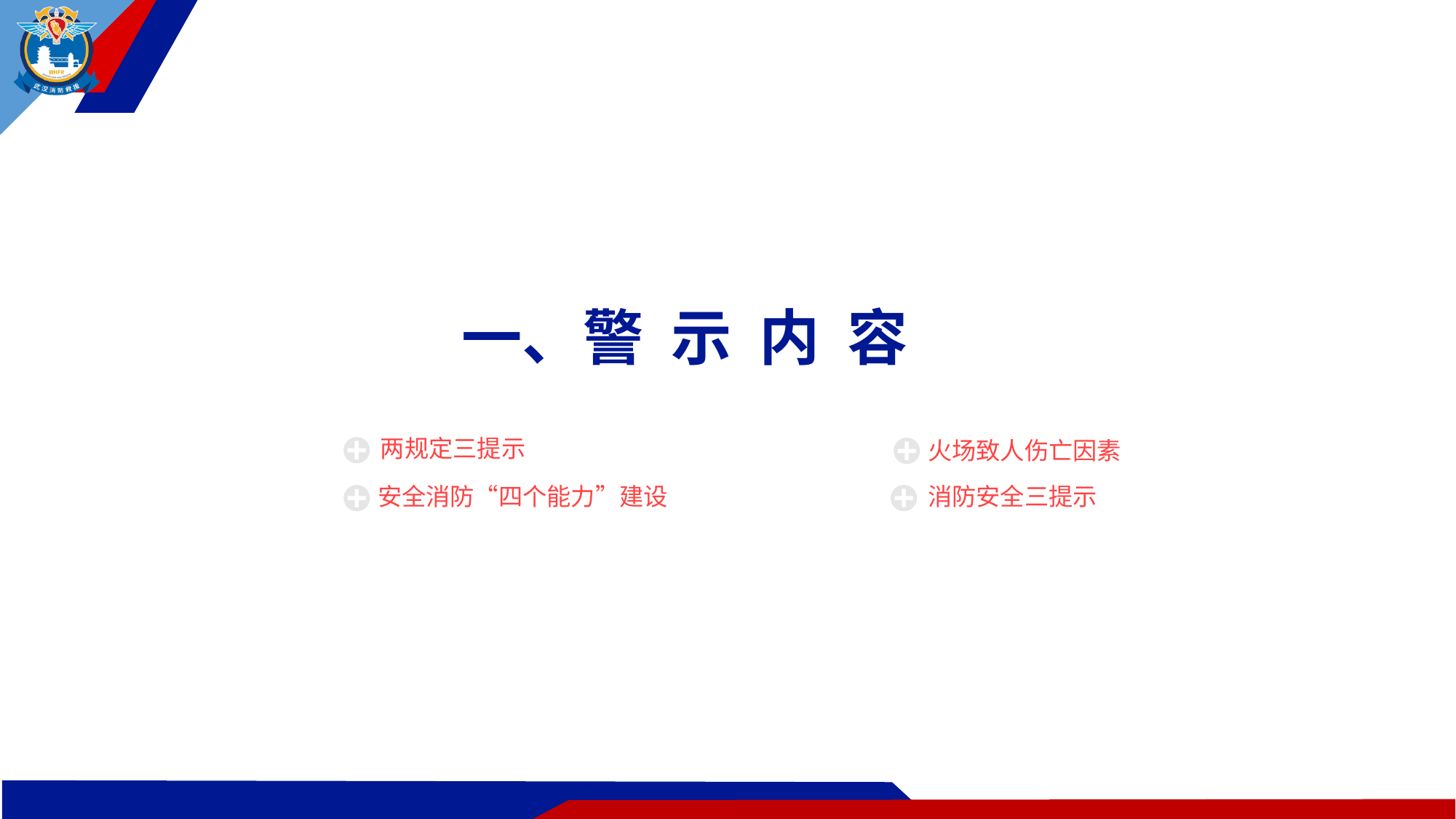

一、警  示  内  容
两规定三提示
火场致人伤亡因素

安全消防“四个能力”建设
消防安全三提示